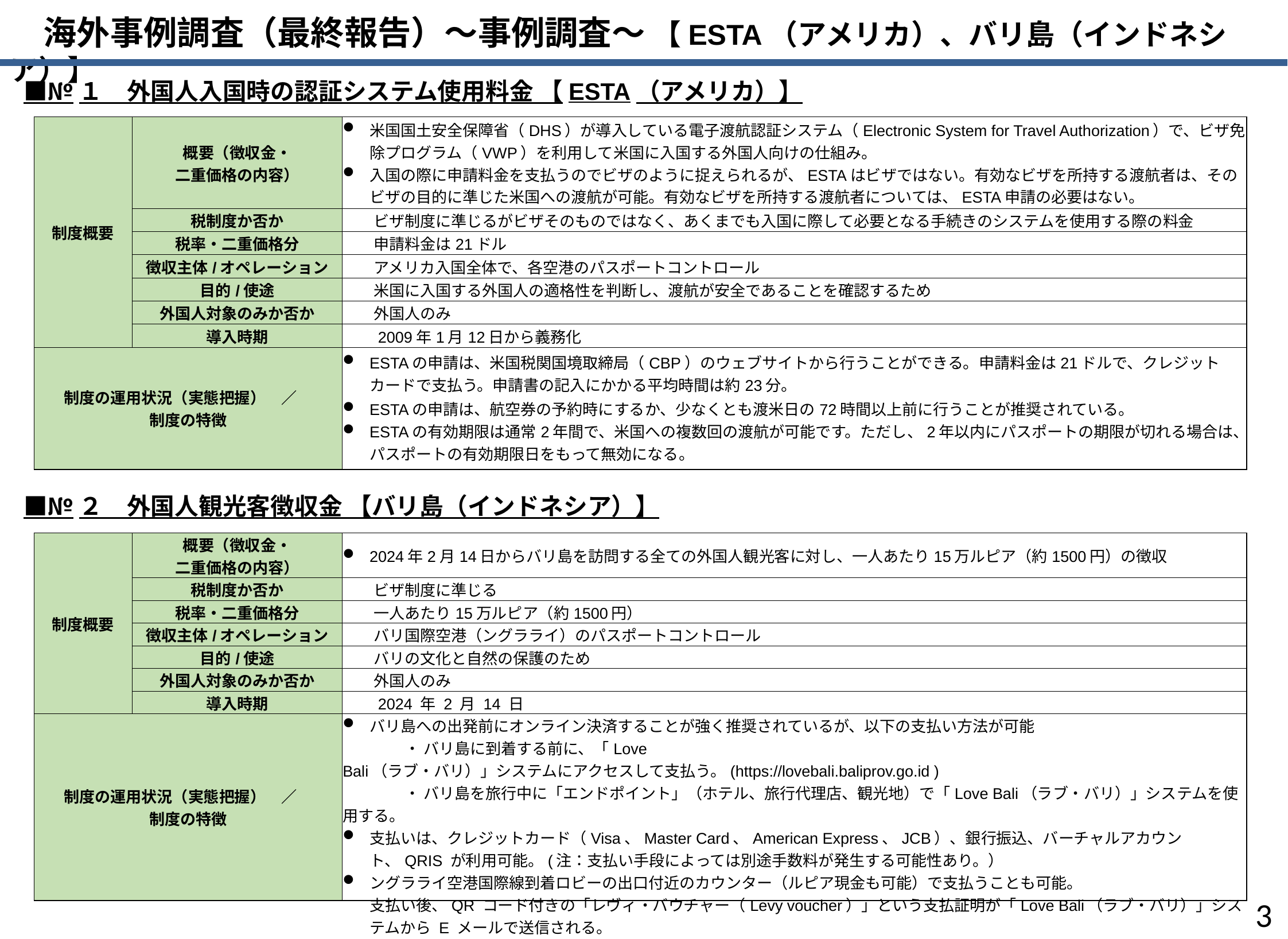

海外事例調査（最終報告）～事例調査～ 【ESTA（アメリカ）、バリ島（インドネシア）】
■№１　外国人入国時の認証システム使用料金 【ESTA（アメリカ）】
| 制度概要 | 概要（徴収金・ 二重価格の内容） | 米国国土安全保障省（DHS）が導入している電子渡航認証システム（Electronic System for Travel Authorization）で、ビザ免除プログラム（VWP）を利用して米国に入国する外国人向けの仕組み。 入国の際に申請料金を支払うのでビザのように捉えられるが、ESTAはビザではない。有効なビザを所持する渡航者は、そのビザの目的に準じた米国への渡航が可能。有効なビザを所持する渡航者については、ESTA申請の必要はない。 |
| --- | --- | --- |
|  | 税制度か否か | ビザ制度に準じるがビザそのものではなく、あくまでも入国に際して必要となる手続きのシステムを使用する際の料金 |
|  | 税率・二重価格分 | 申請料金は21ドル |
|  | 徴収主体/オペレーション | アメリカ入国全体で、各空港のパスポートコントロール |
|  | 目的/使途 | 米国に入国する外国人の適格性を判断し、渡航が安全であることを確認するため |
|  | 外国人対象のみか否か | 外国人のみ |
|  | 導入時期 | 2009年1月12日から義務化 |
| 制度の運用状況（実態把握）　／　 制度の特徴 |  | ESTAの申請は、米国税関国境取締局（CBP）のウェブサイトから行うことができる。申請料金は21ドルで、クレジットカードで支払う。申請書の記入にかかる平均時間は約23分。﻿ ESTAの申請は、航空券の予約時にするか、少なくとも渡米日の72時間以上前に行うことが推奨されている。 ESTAの有効期限は通常2年間で、米国への複数回の渡航が可能です。ただし、2年以内にパスポートの期限が切れる場合は、パスポートの有効期限日をもって無効になる。﻿ |
■№２　外国人観光客徴収金 【バリ島（インドネシア）】
| 制度概要 | 概要（徴収金・ 二重価格の内容） | 2024年2月14日からバリ島を訪問する全ての外国人観光客に対し、一人あたり15万ルピア（約1500円）の徴収 |
| --- | --- | --- |
|  | 税制度か否か | ビザ制度に準じる |
|  | 税率・二重価格分 | 一人あたり15万ルピア（約1500円） |
|  | 徴収主体/オペレーション | バリ国際空港（ングラライ）のパスポートコントロール |
|  | 目的/使途 | バリの文化と自然の保護のため |
|  | 外国人対象のみか否か | 外国人のみ |
|  | 導入時期 | 2024 年 2 月 14 日 |
| 制度の運用状況（実態把握）　／　 制度の特徴 |  | バリ島への出発前にオンライン決済することが強く推奨されているが、以下の支払い方法が可能 　　　　・ バリ島に到着する前に、「Love Bali（ラブ・バリ）」システムにアクセスして支払う。(https://lovebali.baliprov.go.id ) 　　　　・ バリ島を旅行中に「エンドポイント」（ホテル、旅行代理店、観光地）で「Love Bali（ラブ・バリ）」システムを使用する。 支払いは、クレジットカード（Visa、Master Card、American Express、JCB）、銀行振込、バーチャルアカウント、QRIS が利用可能。(注：支払い手段によっては別途手数料が発生する可能性あり。） ングラライ空港国際線到着ロビーの出口付近のカウンター（ルピア現金も可能）で支払うことも可能。 支払い後、QR コード付きの「レヴィ・バウチャー（Levy voucher）」という支払証明が「Love Bali（ラブ・バリ）」システムから E メールで送信される。 |
3